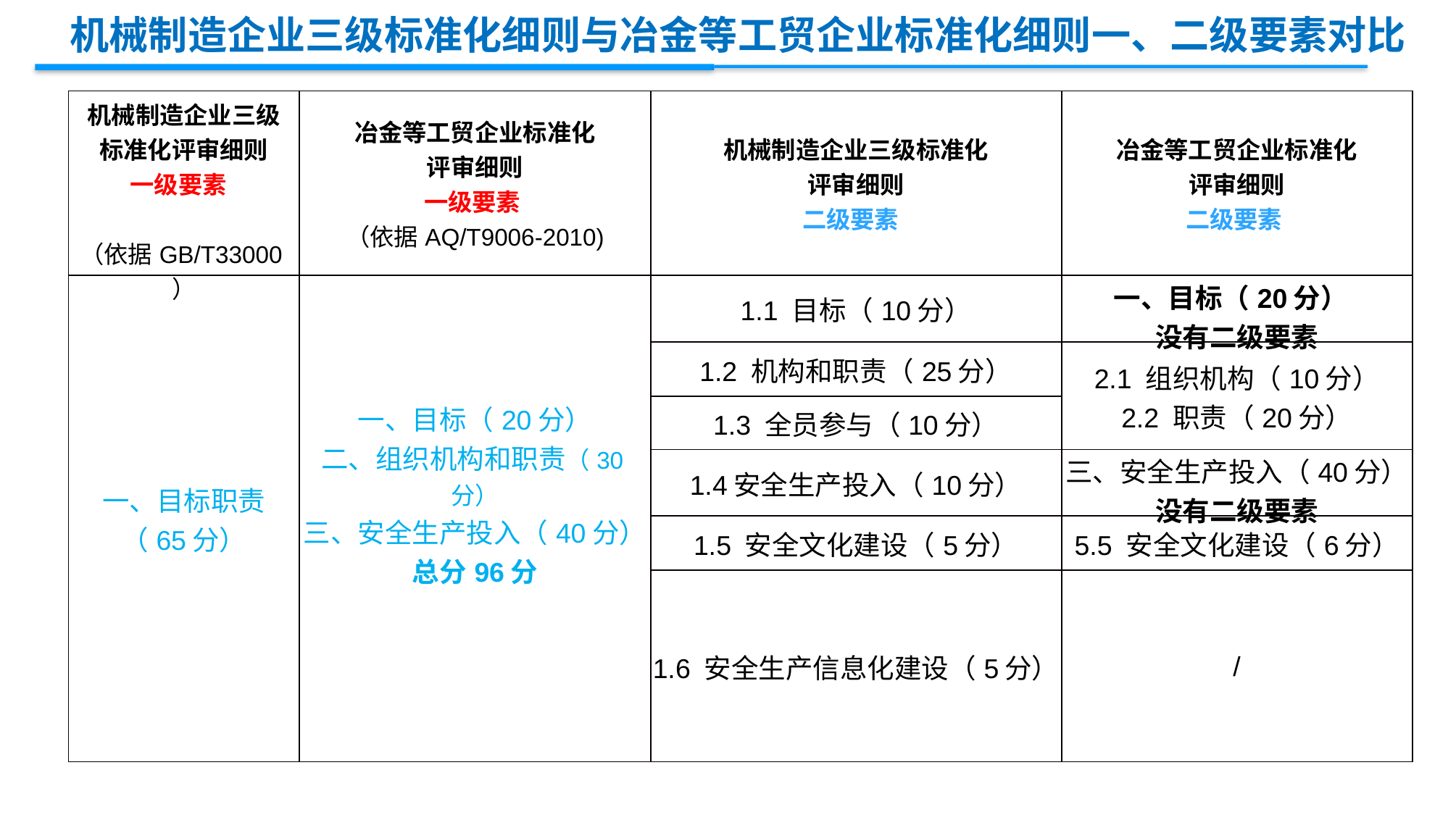

机械制造企业三级标准化细则与冶金等工贸企业标准化细则一、二级要素对比

| 机械制造企业三级标准化评审细则 一级要素 （依据GB/T33000） | 冶金等工贸企业标准化 评审细则 一级要素 （依据AQ/T9006-2010) | 机械制造企业三级标准化 评审细则 二级要素 | 冶金等工贸企业标准化 评审细则 二级要素 |
| --- | --- | --- | --- |
| 一、目标职责 （65分） | 一、目标（20分） 二、组织机构和职责（30分） 三、安全生产投入（40分） 总分96分 | 1.1 目标（10分） | 一、目标（20分） 没有二级要素 |
|  |  | 1.2 机构和职责（25分） | 2.1 组织机构（10分） 2.2 职责（20分） |
|  |  | 1.3 全员参与（10分） |  |
|  |  | 1.4安全生产投入（10分） | 三、安全生产投入（40分） 没有二级要素 |
|  |  | 1.5 安全文化建设（5分） | 5.5 安全文化建设（6分） |
|  |  | 1.6 安全生产信息化建设（5分） | / |